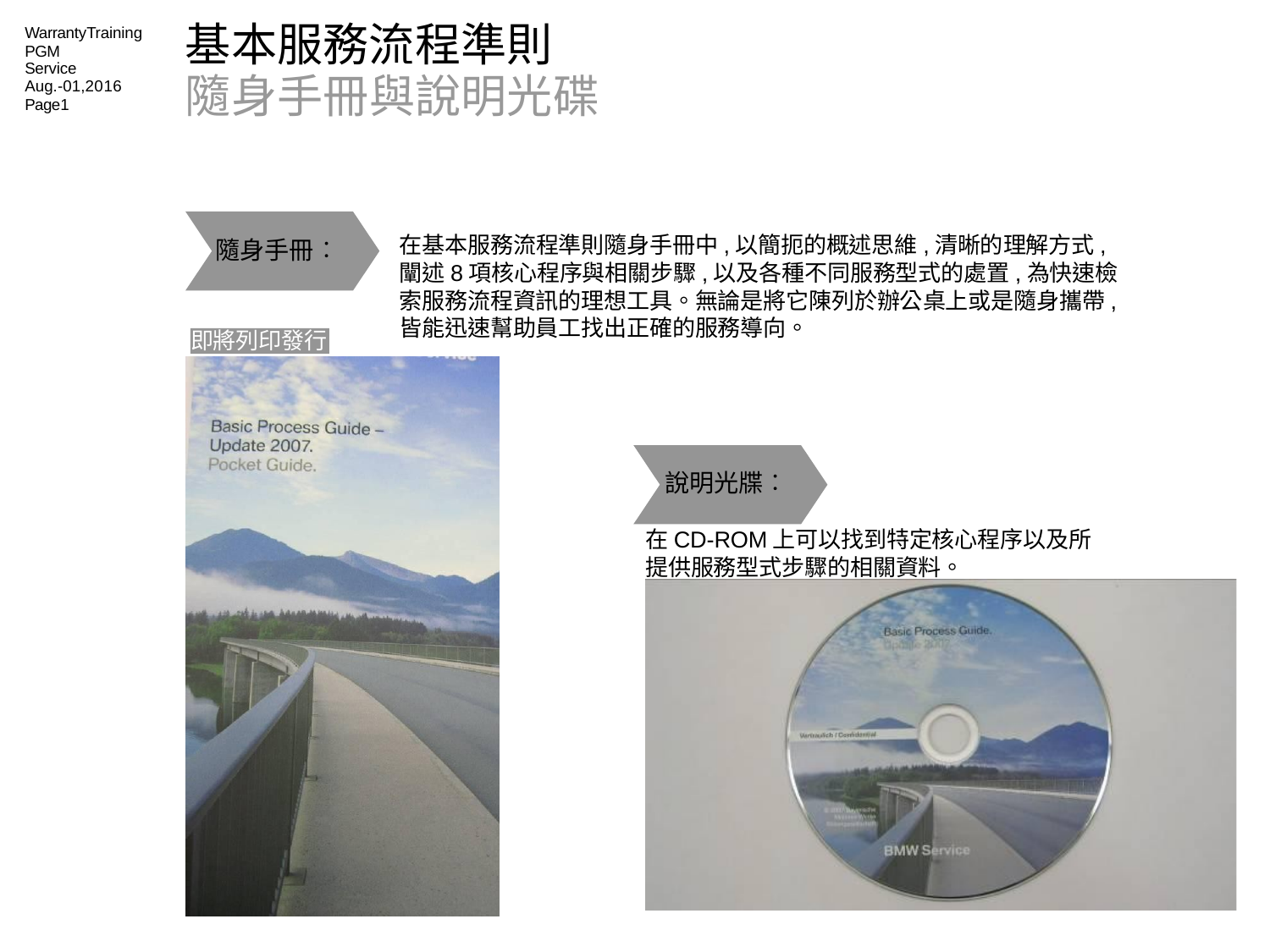

# 基本服務流程準則 隨身手冊與說明光碟
WarrantyTrainingPGM
Service
Aug.-01,2016
Page1

在基本服務流程準則隨身手冊中,以簡扼的概述思維,清晰的理解方式,闡述8項核心程序與相關步驟,以及各種不同服務型式的處置,為快速檢索服務流程資訊的理想工具。無論是將它陳列於辦公桌上或是隨身攜帶,皆能迅速幫助員工找出正確的服務導向。
隨身手冊︰
即將列印發行

說明光牒︰

在CD-ROM上可以找到特定核心程序以及所提供服務型式步驟的相關資料。